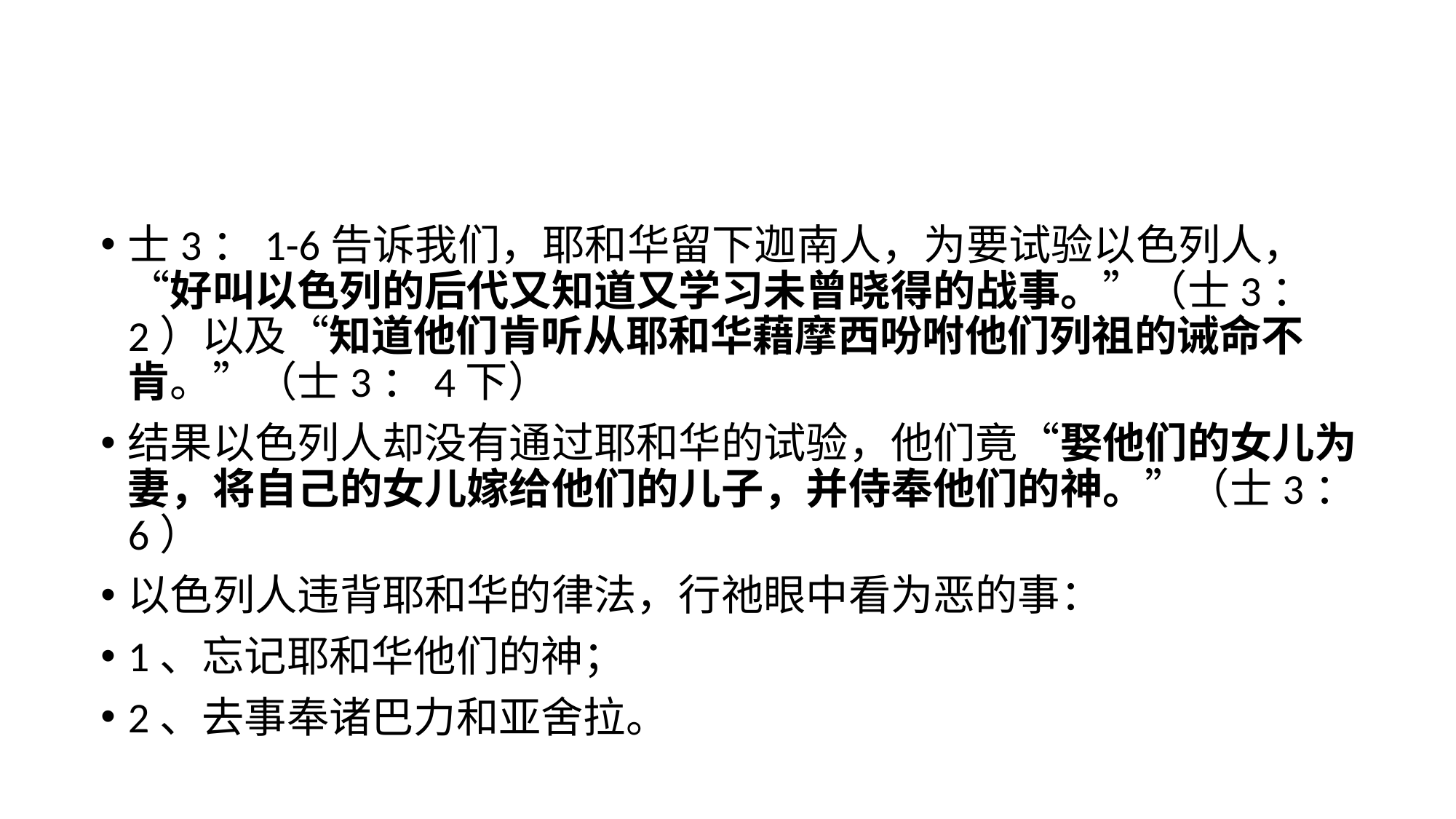

士3：1-6告诉我们，耶和华留下迦南人，为要试验以色列人，“好叫以色列的后代又知道又学习未曾晓得的战事。”（士3：2）以及“知道他们肯听从耶和华藉摩西吩咐他们列祖的诫命不肯。”（士3：4下）
结果以色列人却没有通过耶和华的试验，他们竟“娶他们的女儿为妻，将自己的女儿嫁给他们的儿子，并侍奉他们的神。”（士3：6）
以色列人违背耶和华的律法，行祂眼中看为恶的事：
1、忘记耶和华他们的神；
2、去事奉诸巴力和亚舍拉。